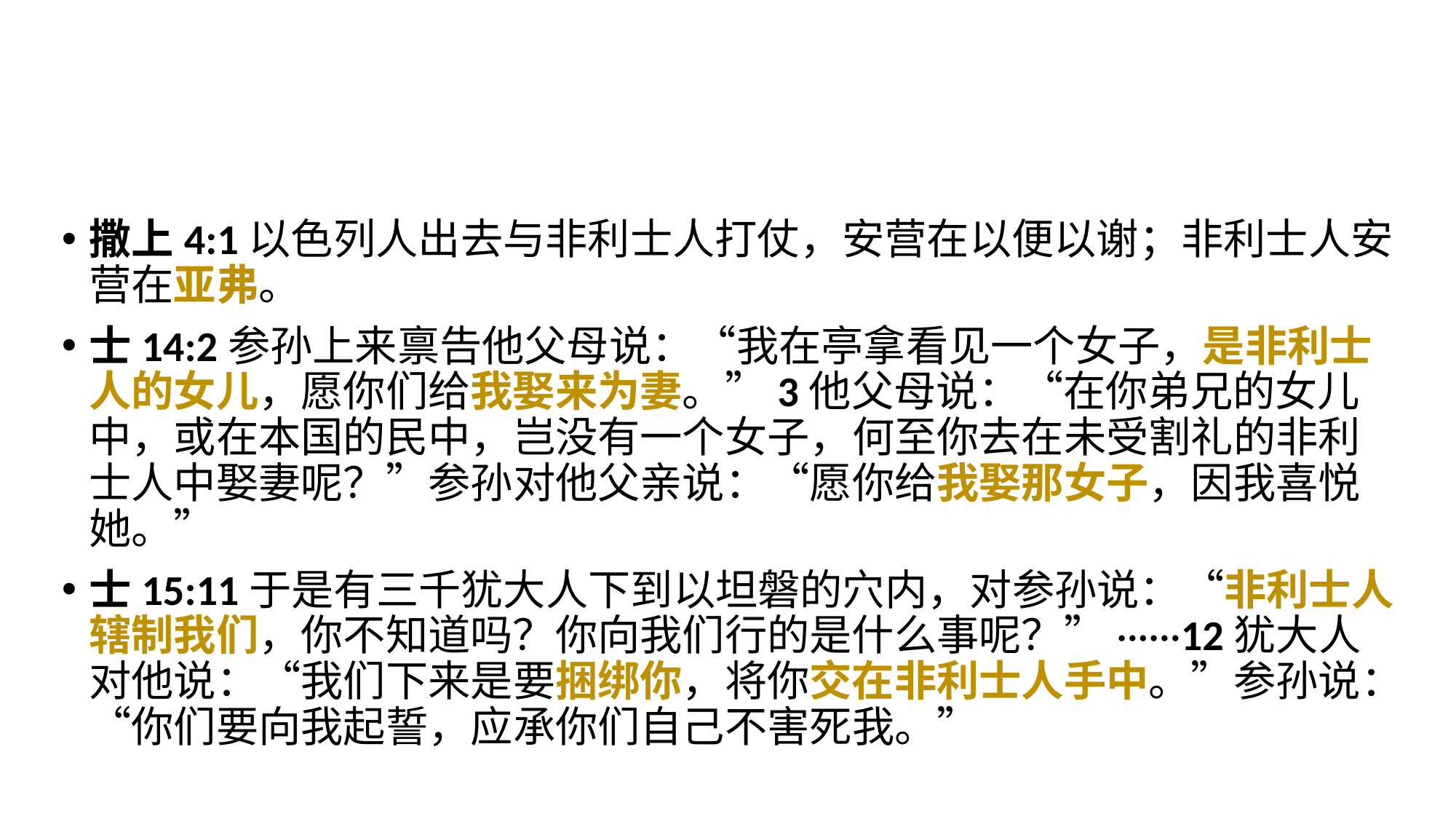

撒上4:1以色列人出去与非利士人打仗，安营在以便以谢；非利士人安营在亚弗。
士14:2参孙上来禀告他父母说：“我在亭拿看见一个女子，是非利士人的女儿，愿你们给我娶来为妻。”3他父母说：“在你弟兄的女儿中，或在本国的民中，岂没有一个女子，何至你去在未受割礼的非利士人中娶妻呢？”参孙对他父亲说：“愿你给我娶那女子，因我喜悦她。”
士15:11于是有三千犹大人下到以坦磐的穴内，对参孙说：“非利士人辖制我们，你不知道吗？你向我们行的是什么事呢？”······12犹大人对他说：“我们下来是要捆绑你，将你交在非利士人手中。”参孙说：“你们要向我起誓，应承你们自己不害死我。”